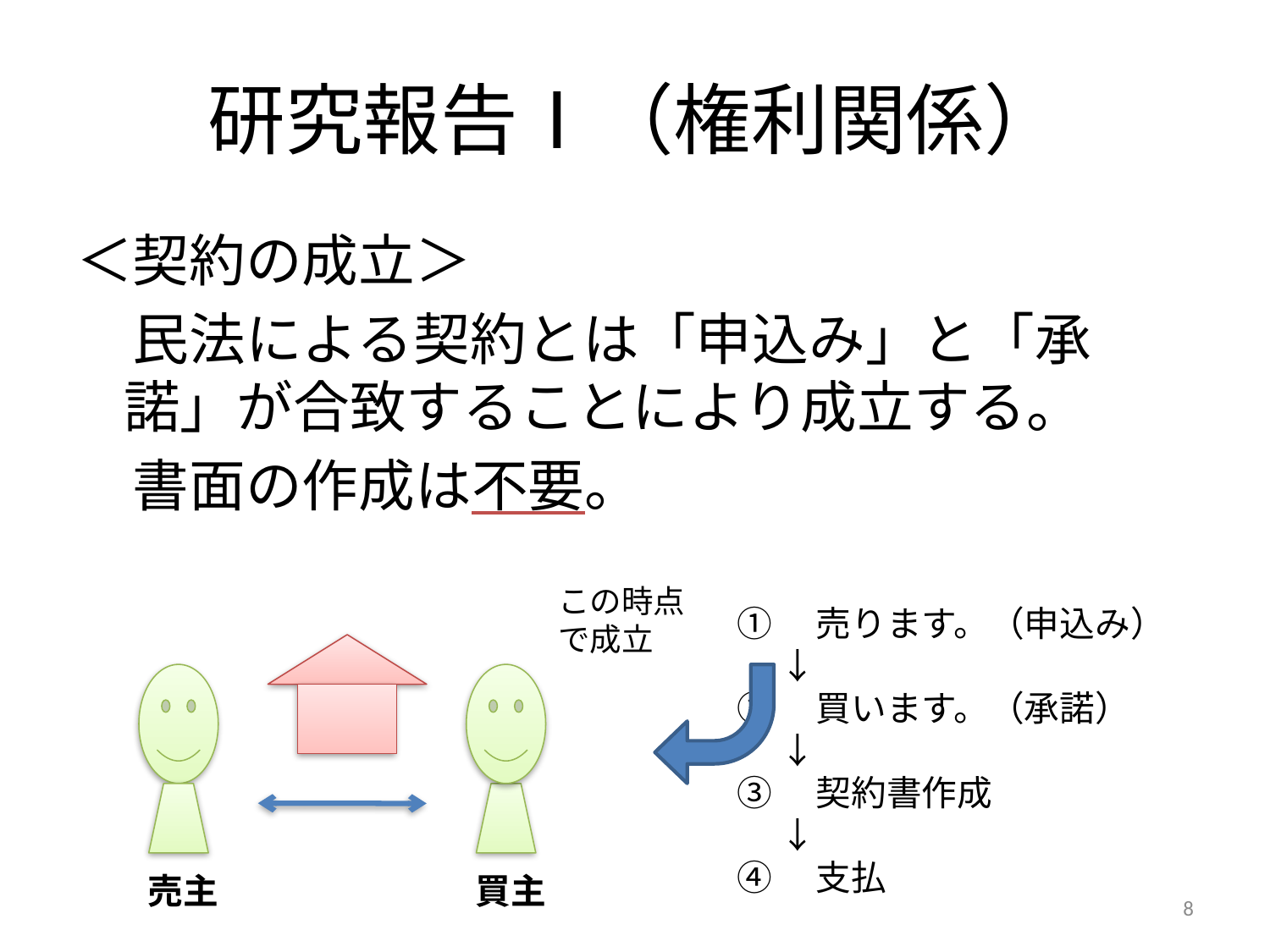

# 研究報告Ⅰ（権利関係）
＜契約の成立＞
　民法による契約とは「申込み」と「承諾」が合致することにより成立する。
　書面の作成は不要。

この時点で成立
①　売ります。（申込み）
　 ↓
②　買います。（承諾）
　 ↓
③　契約書作成
　 ↓
④　支払

売主
買主
8